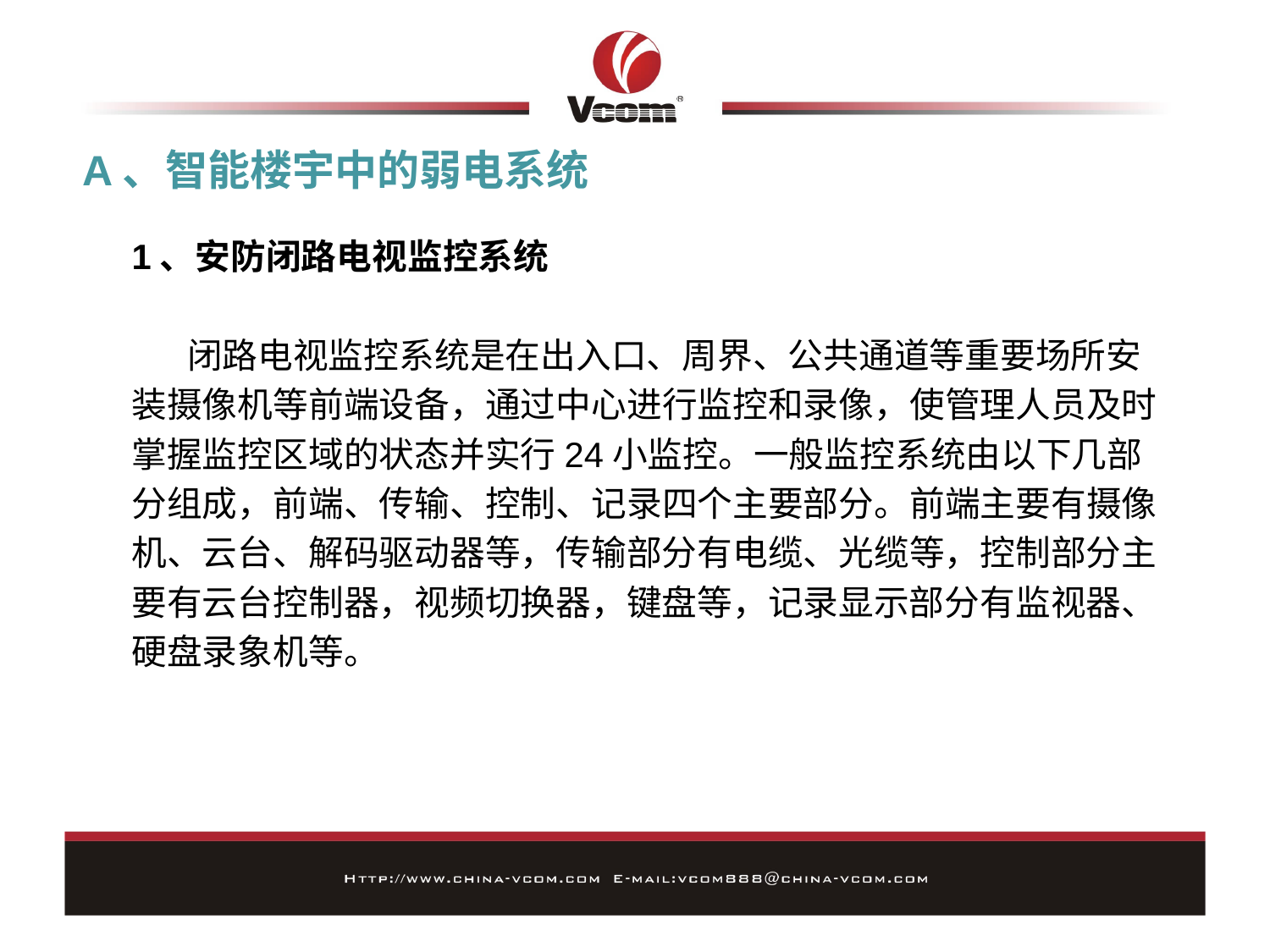

# A、智能楼宇中的弱电系统
1、安防闭路电视监控系统

      闭路电视监控系统是在出入口、周界、公共通道等重要场所安
装摄像机等前端设备，通过中心进行监控和录像，使管理人员及时
掌握监控区域的状态并实行24小监控。一般监控系统由以下几部
分组成，前端、传输、控制、记录四个主要部分。前端主要有摄像
机、云台、解码驱动器等，传输部分有电缆、光缆等，控制部分主
要有云台控制器，视频切换器，键盘等，记录显示部分有监视器、
硬盘录象机等。